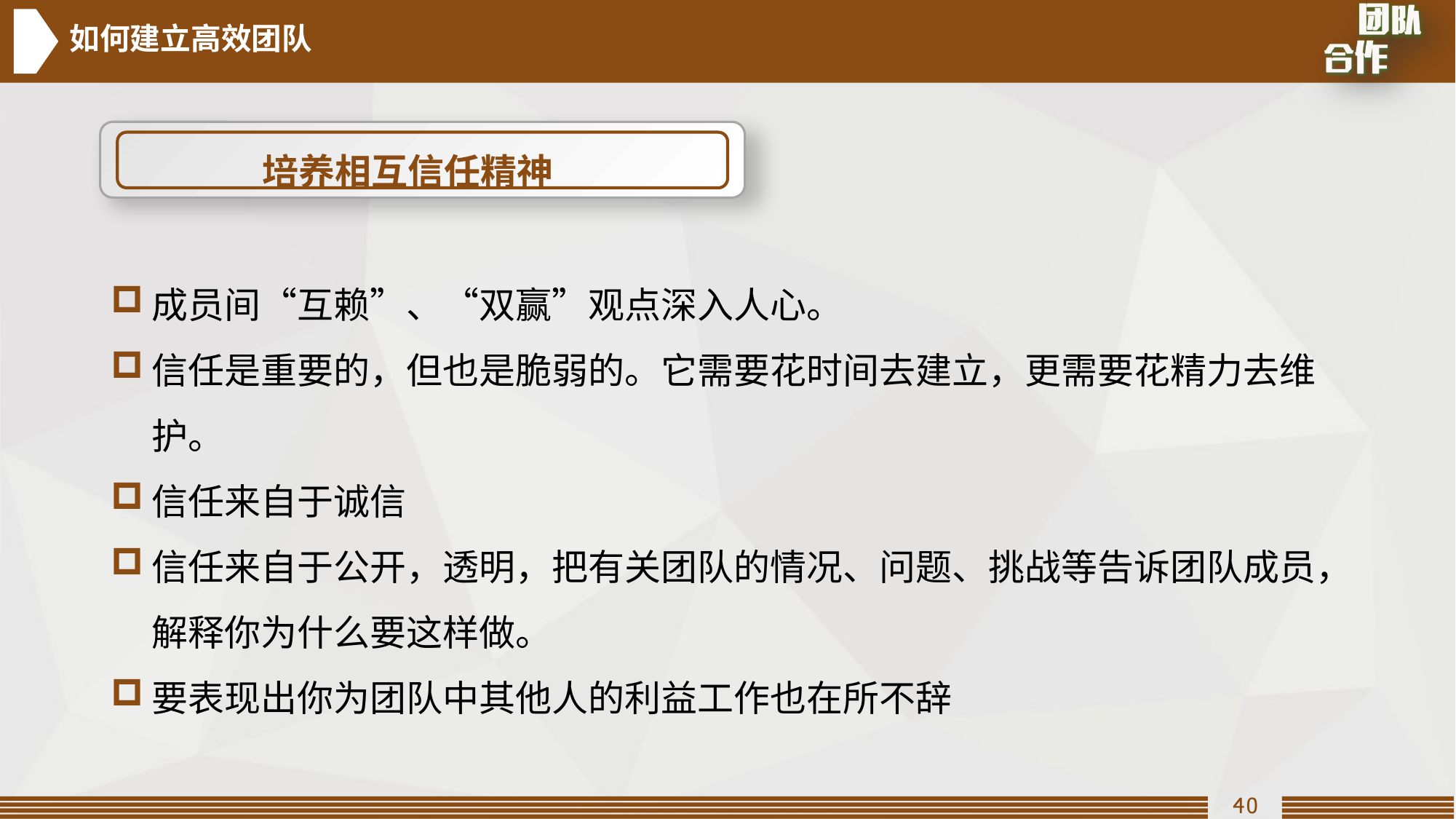

如何建立高效团队

培养相互信任精神

成员间“互赖”、“双赢”观点深入人心。
信任是重要的，但也是脆弱的。它需要花时间去建立，更需要花精力去维护。
信任来自于诚信
信任来自于公开，透明，把有关团队的情况、问题、挑战等告诉团队成员，解释你为什么要这样做。
要表现出你为团队中其他人的利益工作也在所不辞
40